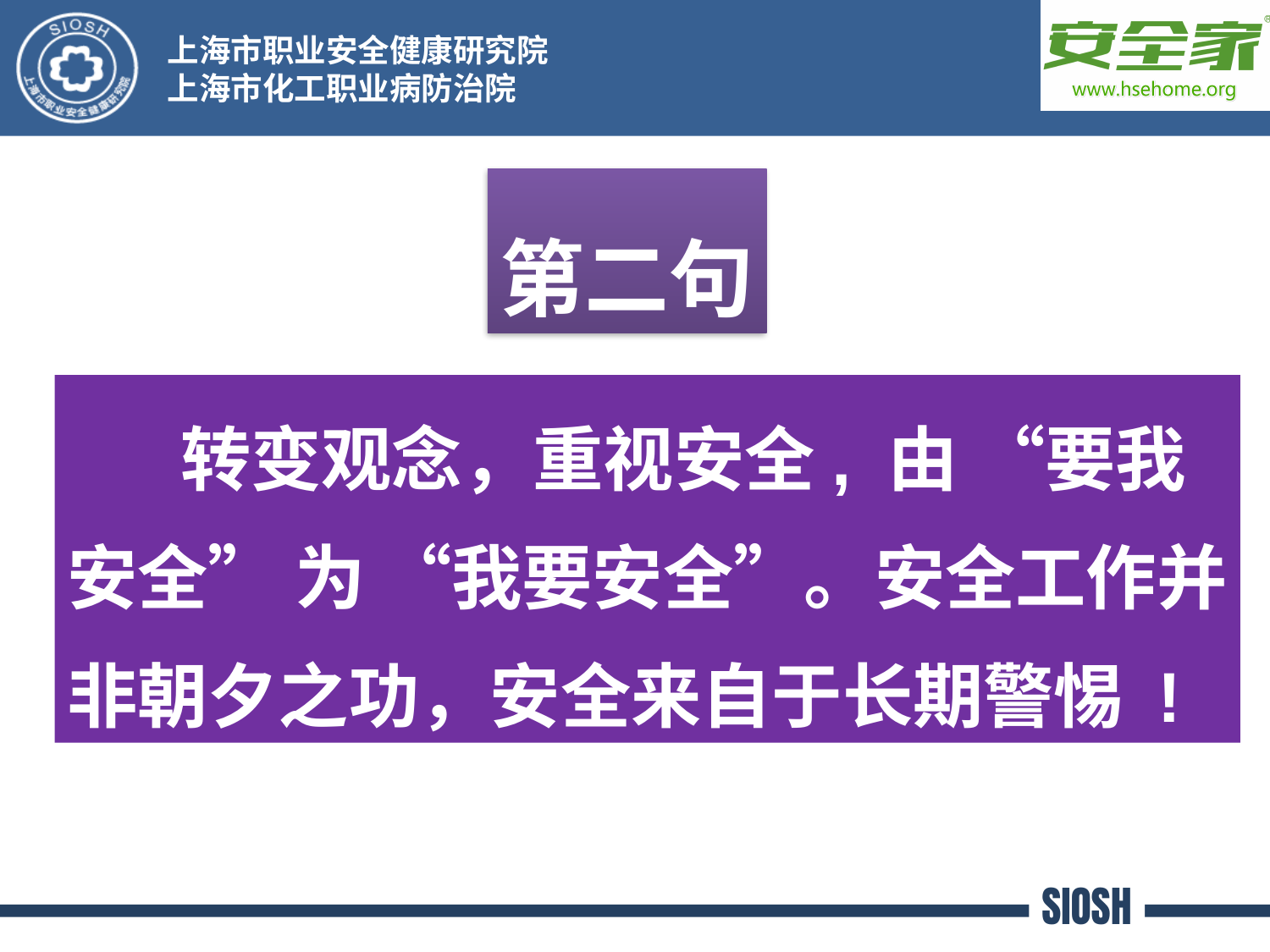

第二句
      转变观念，重视安全, 由 “要我安全” 为 “我要安全”。安全工作并非朝夕之功，安全来自于长期警惕 !